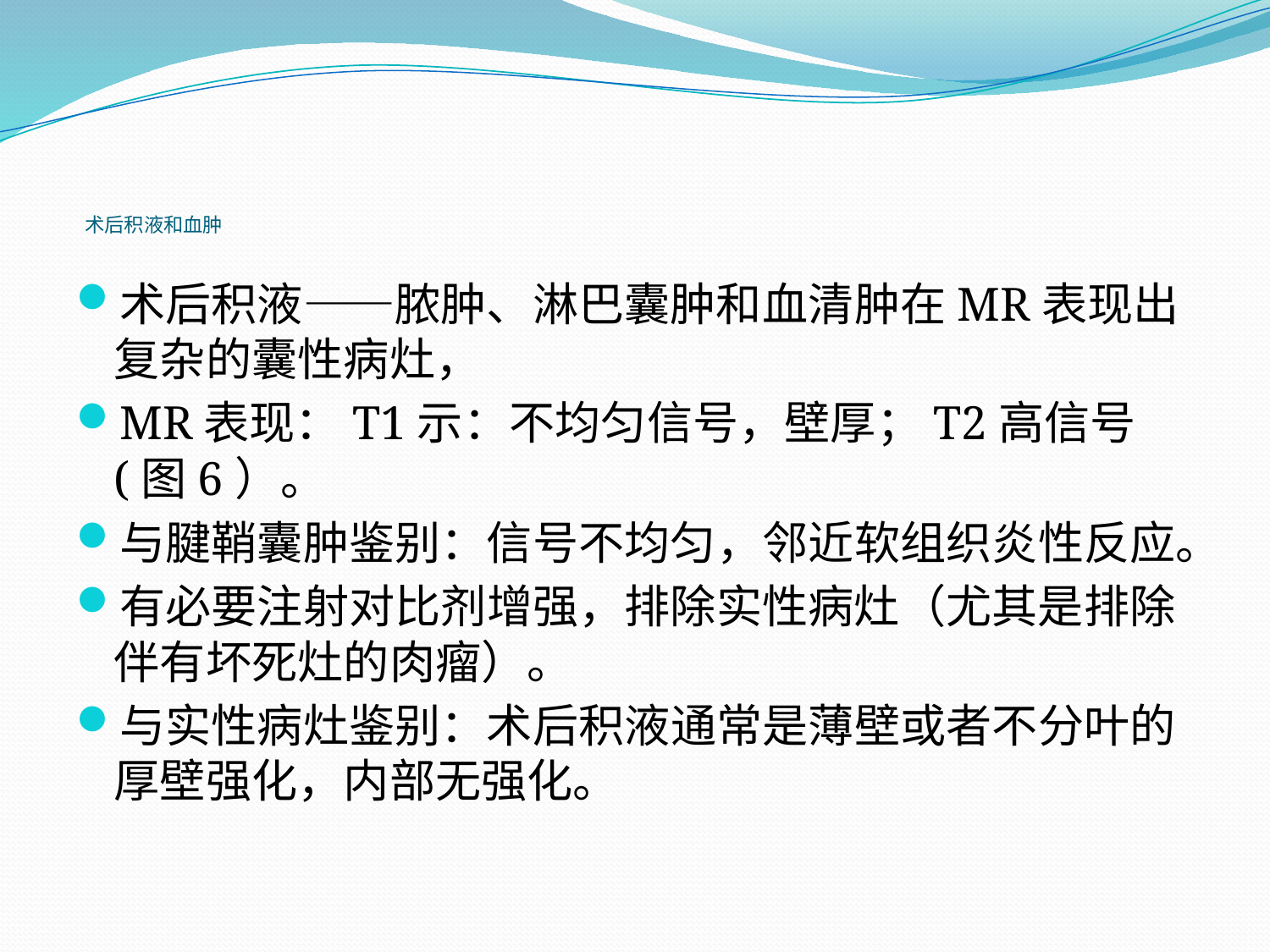

# 术后积液和血肿
术后积液——脓肿、淋巴囊肿和血清肿在MR表现出复杂的囊性病灶，
MR表现：T1示：不均匀信号，壁厚；T2高信号(图6）。
与腱鞘囊肿鉴别：信号不均匀，邻近软组织炎性反应。
有必要注射对比剂增强，排除实性病灶（尤其是排除伴有坏死灶的肉瘤）。
与实性病灶鉴别：术后积液通常是薄壁或者不分叶的厚壁强化，内部无强化。